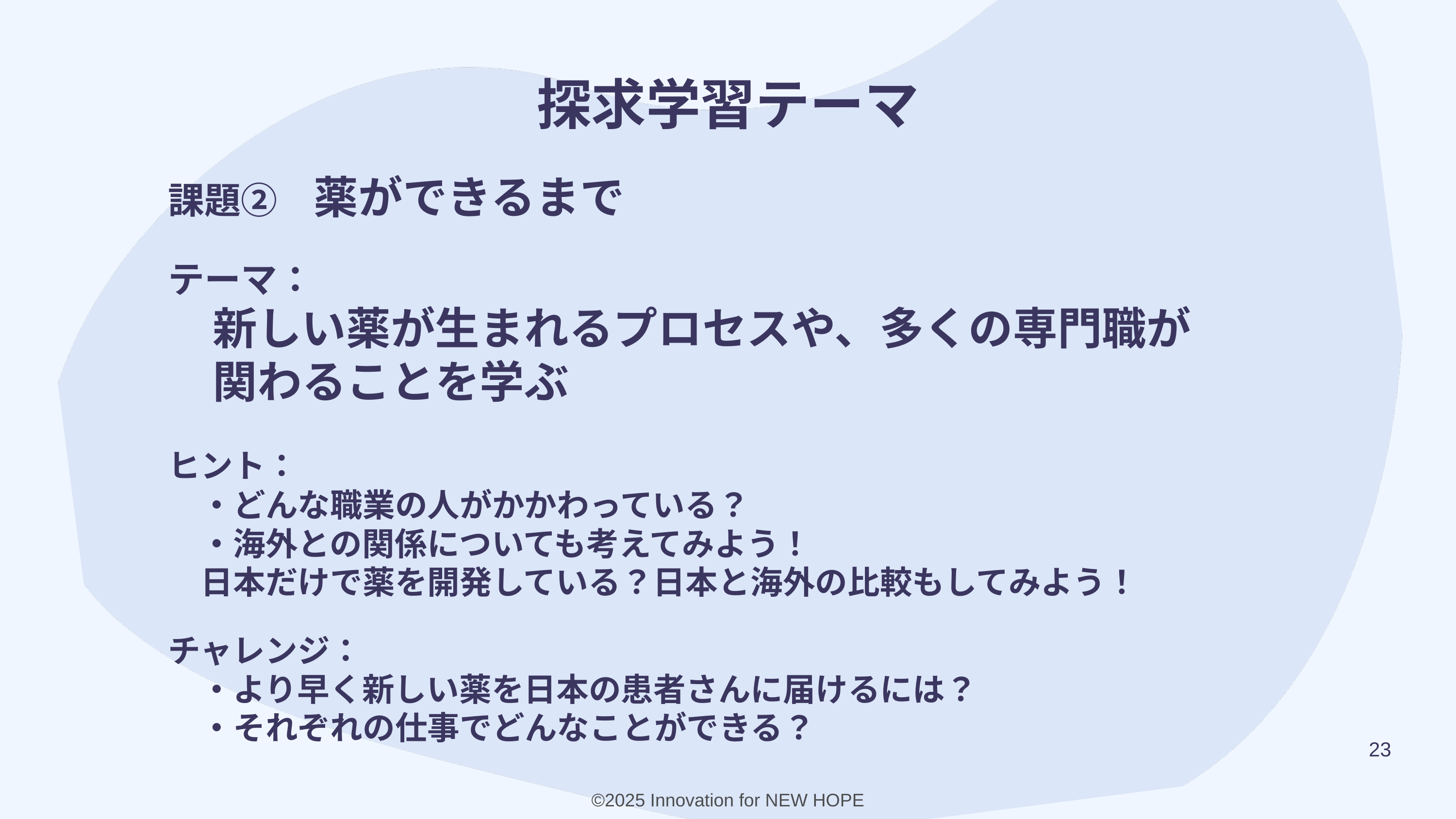

探求学習テーマ
課題②　薬ができるまで

テーマ：
　新しい薬が生まれるプロセスや、多くの専門職が
　関わることを学ぶ

ヒント：
　・どんな職業の人がかかわっている？
　・海外との関係についても考えてみよう！
　日本だけで薬を開発している？日本と海外の比較もしてみよう！

チャレンジ：
　・より早く新しい薬を日本の患者さんに届けるには？
　・それぞれの仕事でどんなことができる？
23
©2025 Innovation for NEW HOPE